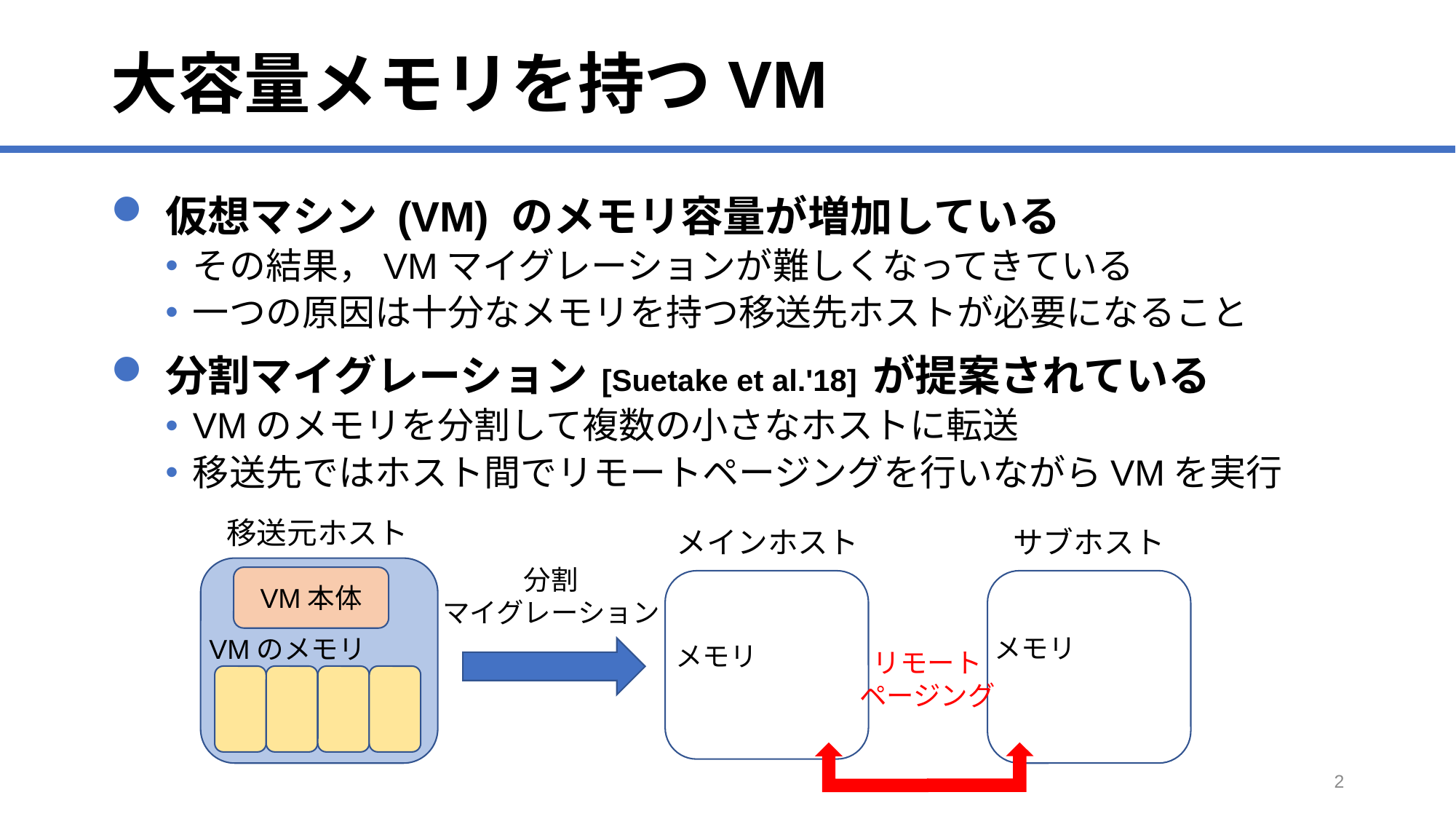

# 大容量メモリを持つVM
仮想マシン (VM) のメモリ容量が増加している
その結果，VMマイグレーションが難しくなってきている
一つの原因は十分なメモリを持つ移送先ホストが必要になること
分割マイグレーション [Suetake et al.'18] が提案されている
VMのメモリを分割して複数の小さなホストに転送
移送先ではホスト間でリモートページングを行いながらVMを実行

移送元ホスト
メインホスト
サブホスト
分割
マイグレーション

VM本体

メモリ
VMのメモリ
メモリ

リモート
ページング

2